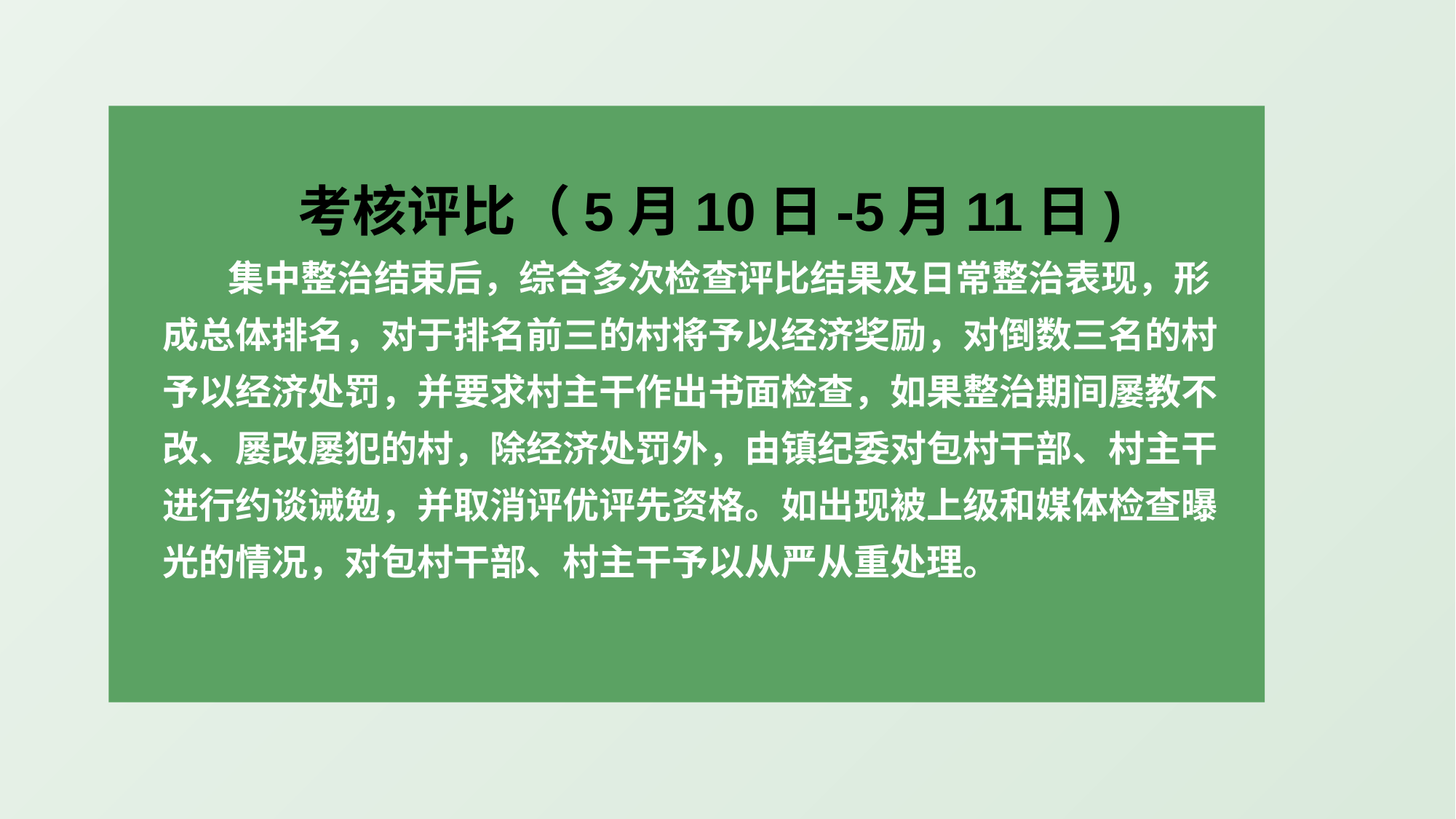

考核评比（5月10日-5月11日)
       集中整治结束后，综合多次检查评比结果及日常整治表现，形成总体排名，对于排名前三的村将予以经济奖励，对倒数三名的村予以经济处罚，并要求村主干作出书面检查，如果整治期间屡教不改、屡改屡犯的村，除经济处罚外，由镇纪委对包村干部、村主干进行约谈诫勉，并取消评优评先资格。如出现被上级和媒体检查曝光的情况，对包村干部、村主干予以从严从重处理。